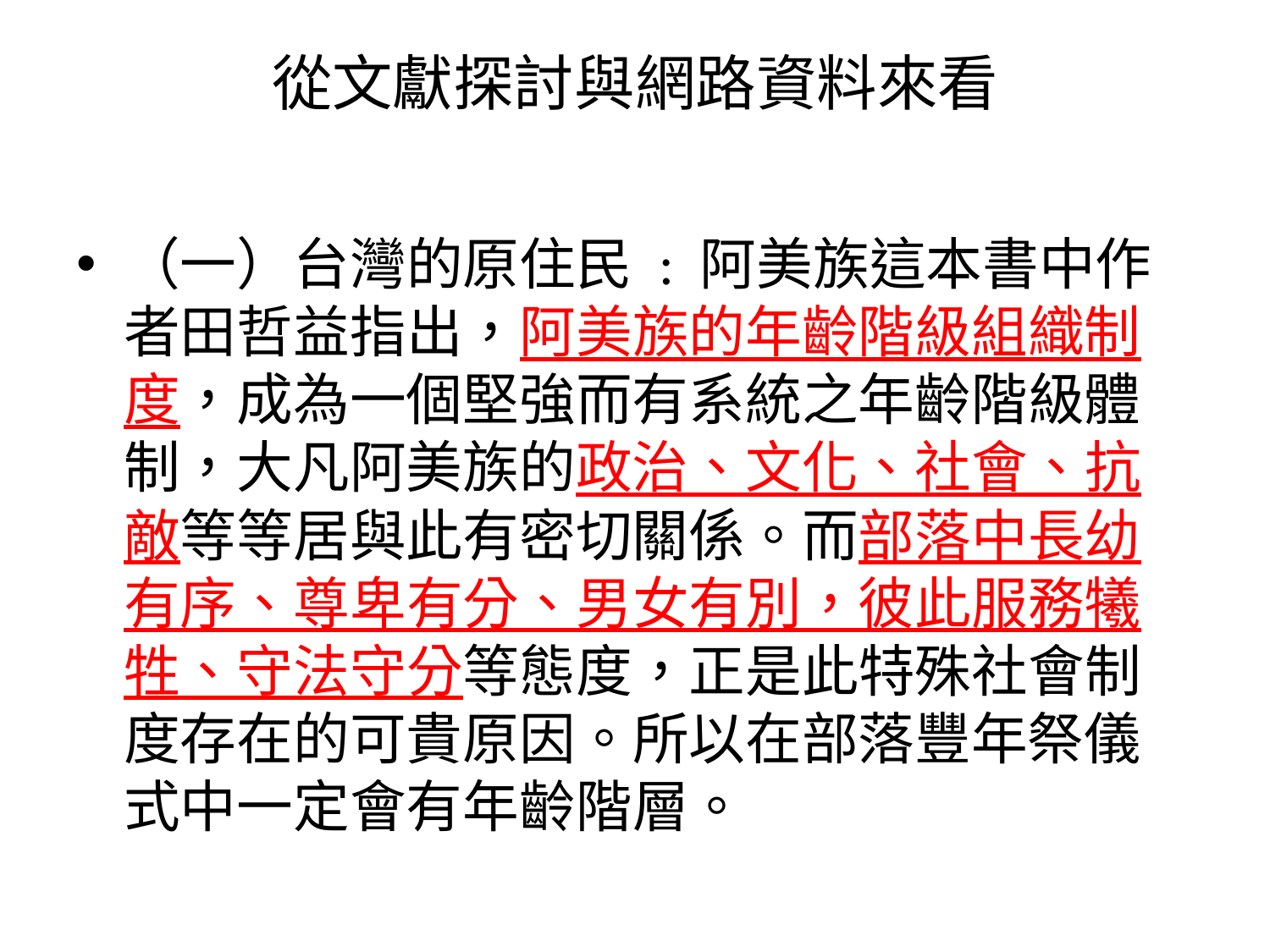

# 從文獻探討與網路資料來看
（一）台灣的原住民 : 阿美族這本書中作者田哲益指出，阿美族的年齡階級組織制度，成為一個堅強而有系統之年齡階級體制，大凡阿美族的政治、文化、社會、抗敵等等居與此有密切關係。而部落中長幼有序、尊卑有分、男女有別，彼此服務犧牲、守法守分等態度，正是此特殊社會制度存在的可貴原因。所以在部落豐年祭儀式中一定會有年齡階層。